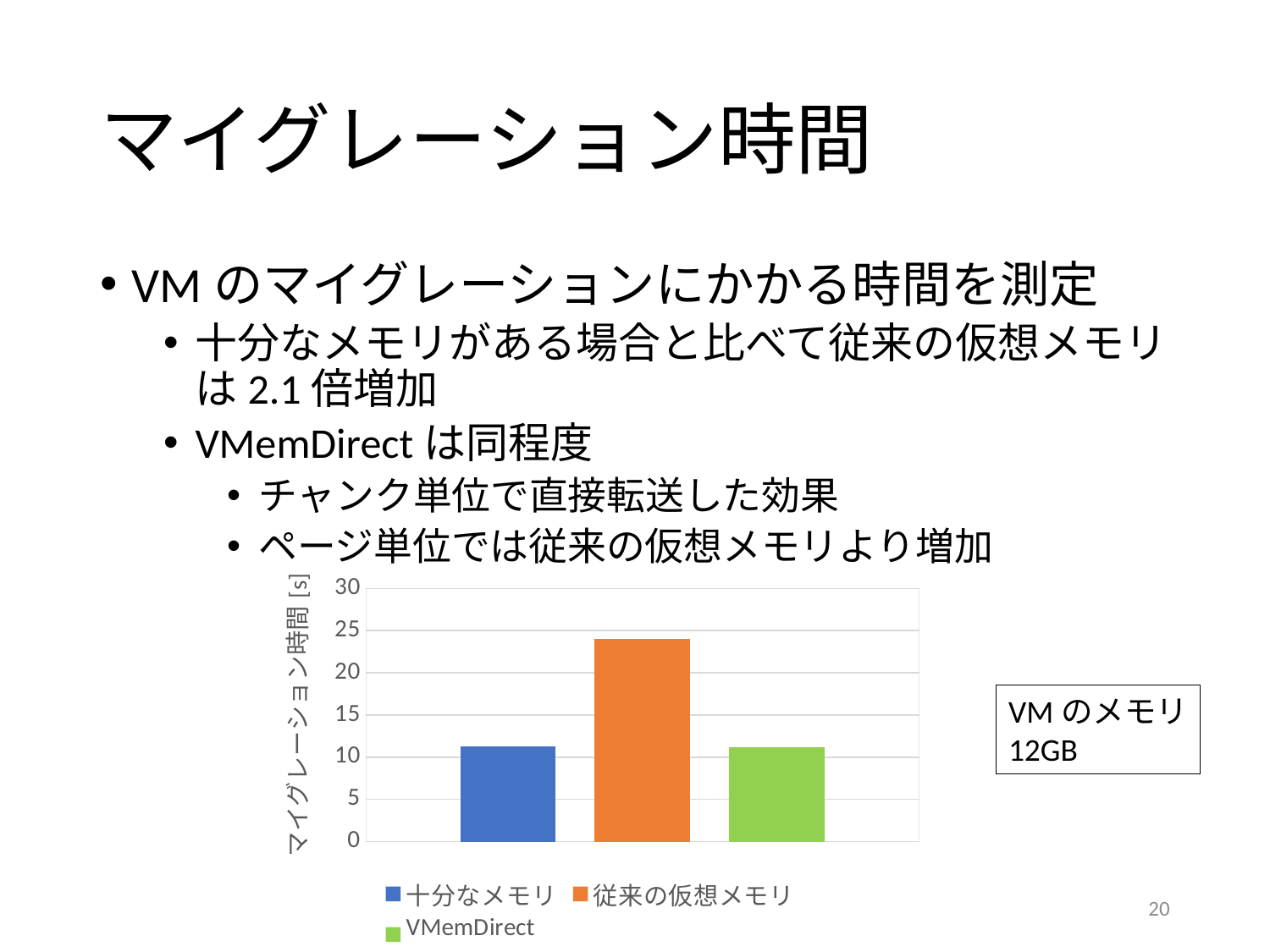

# マイグレーション時間
VMのマイグレーションにかかる時間を測定
十分なメモリがある場合と比べて従来の仮想メモリは2.1倍増加
VMemDirectは同程度
チャンク単位で直接転送した効果
ページ単位では従来の仮想メモリより増加

### Chart

| Category | 十分なメモリ | 従来の仮想メモリ | VMemDirect |
|---|---|---|---|
VMのメモリ
12GB
20